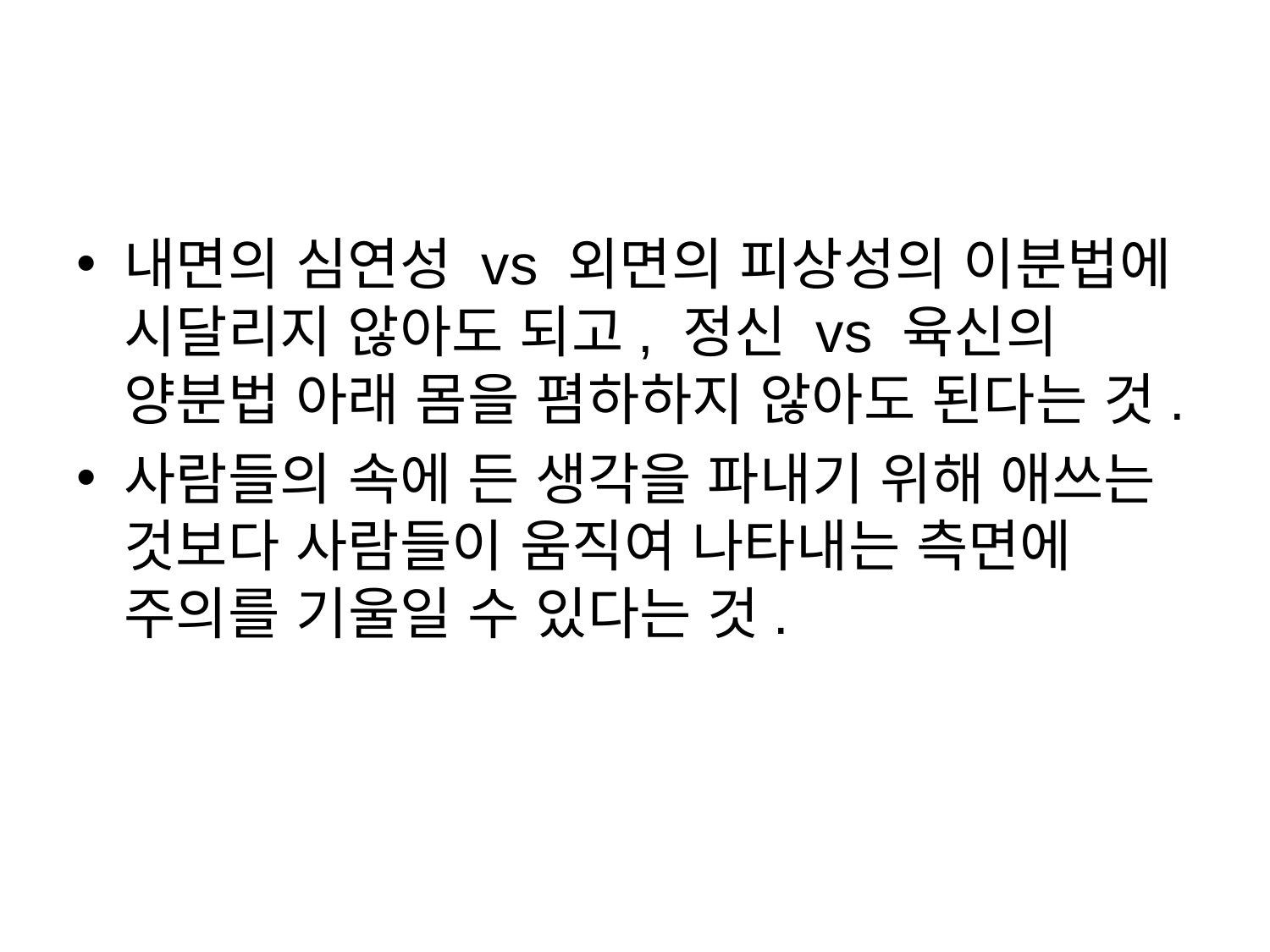

내면의 심연성 vs 외면의 피상성의 이분법에 시달리지 않아도 되고, 정신 vs 육신의 양분법 아래 몸을 폄하하지 않아도 된다는 것.
사람들의 속에 든 생각을 파내기 위해 애쓰는 것보다 사람들이 움직여 나타내는 측면에 주의를 기울일 수 있다는 것.